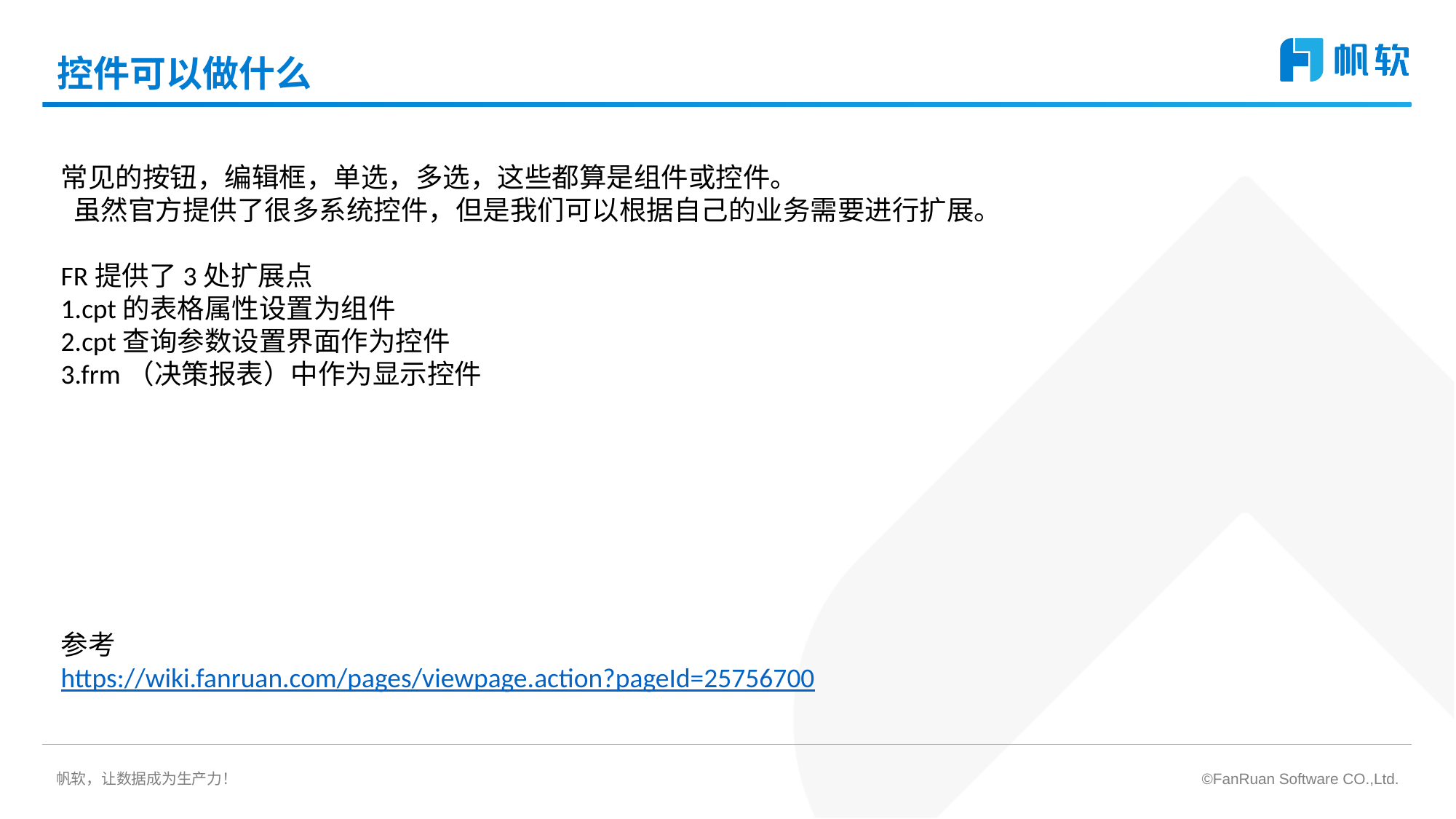

# 控件可以做什么
常见的按钮，编辑框，单选，多选，这些都算是组件或控件。
 虽然官方提供了很多系统控件，但是我们可以根据自己的业务需要进行扩展。

FR提供了3处扩展点
1.cpt的表格属性设置为组件
2.cpt查询参数设置界面作为控件
3.frm（决策报表）中作为显示控件
参考
https://wiki.fanruan.com/pages/viewpage.action?pageId=25756700